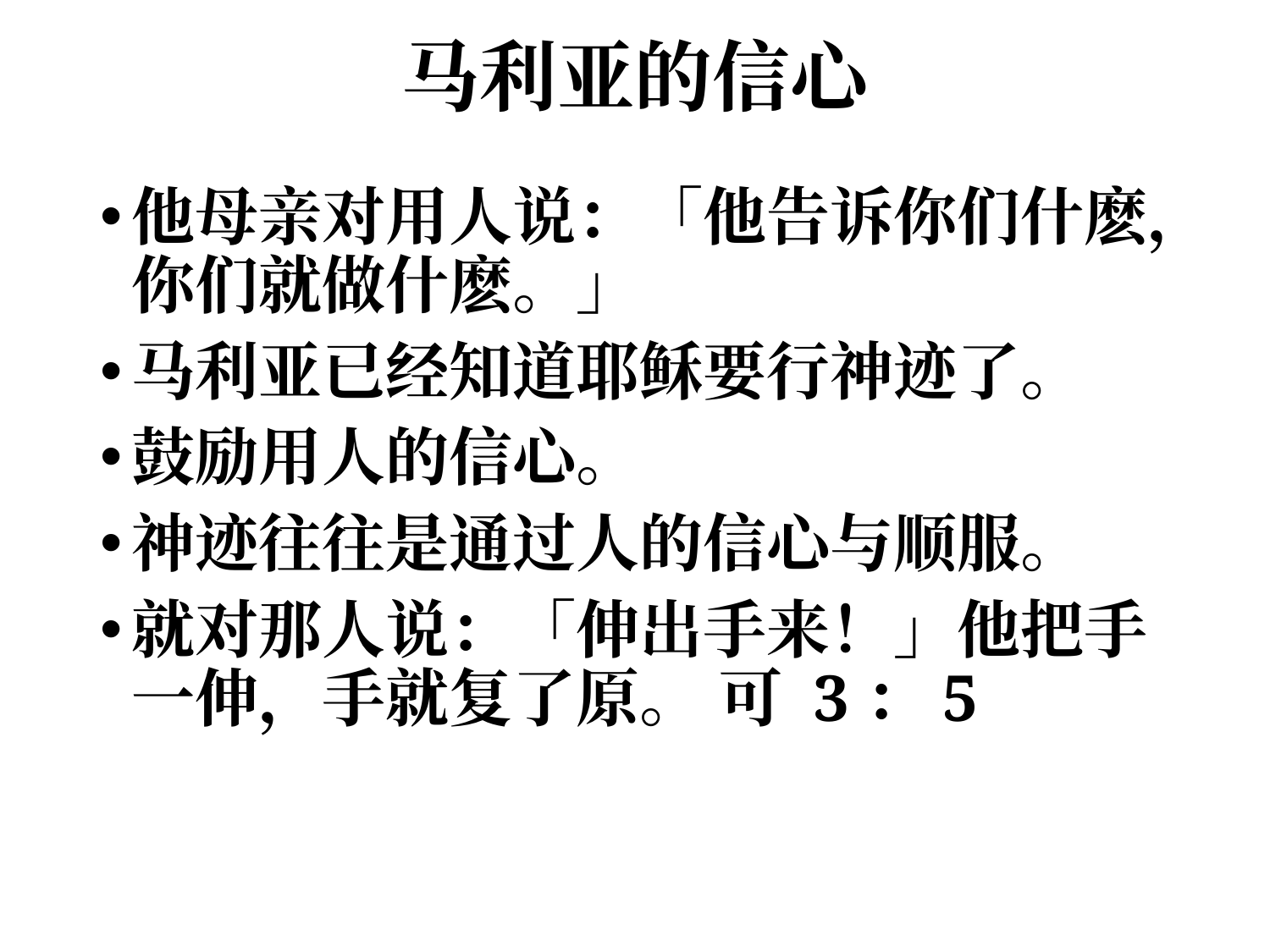

# 马利亚的信心
他母亲对用人说：「他告诉你们什麽，你们就做什麽。」
马利亚已经知道耶稣要行神迹了。
鼓励用人的信心。
神迹往往是通过人的信心与顺服。
就对那人说：「伸出手来！」他把手一伸，手就复了原。 可 3：5